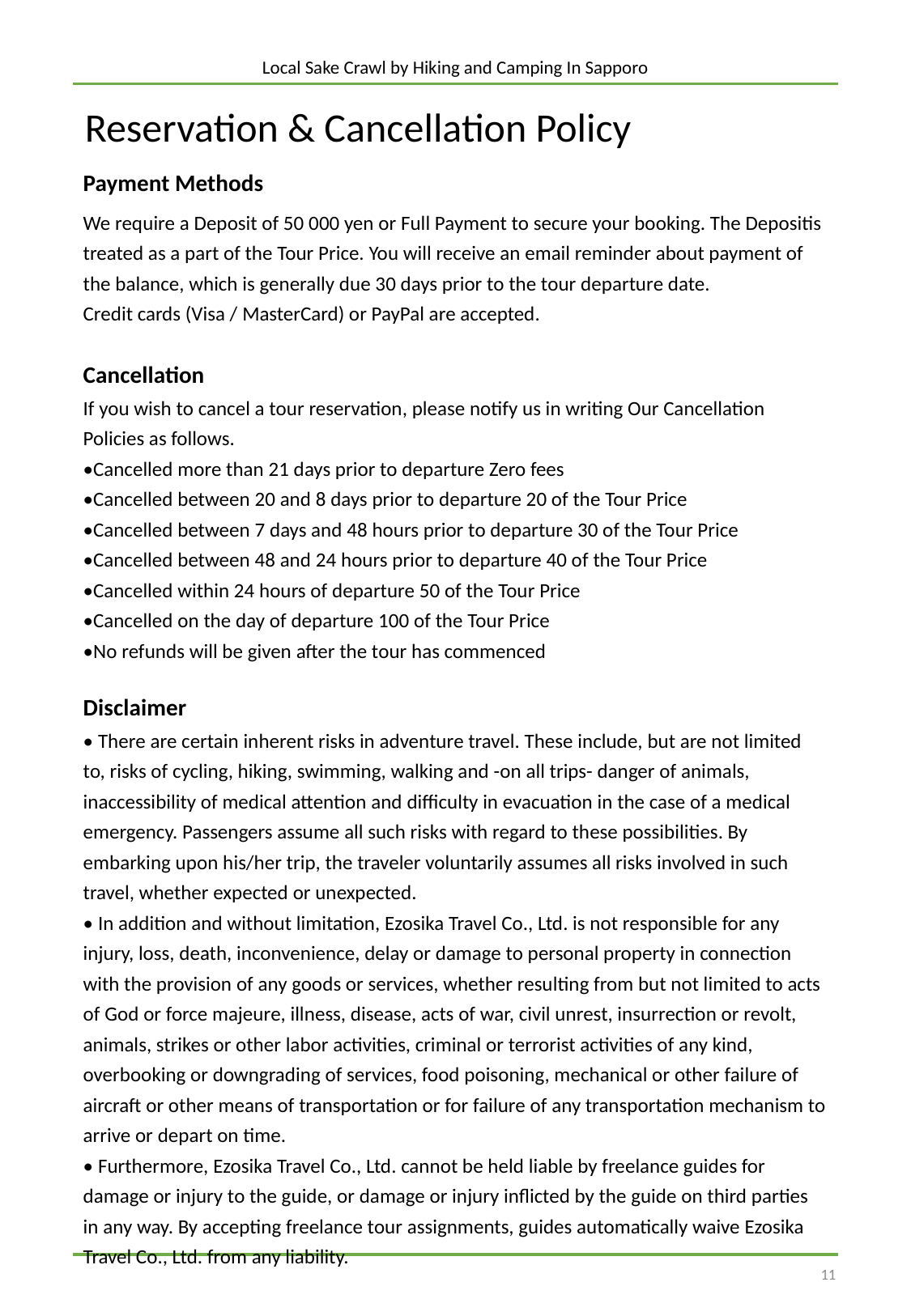

Local Sake Crawl by Hiking and Camping In Sapporo
Reservation & Cancellation Policy
Payment Methods
We require a Deposit of 50 000 yen or Full Payment to secure your booking. The Depositis treated as a part of the Tour Price. You will receive an email reminder about payment of the balance, which is generally due 30 days prior to the tour departure date.
Credit cards (Visa / MasterCard) or PayPal are accepted.

支払方法
支払い方法の一覧を記載（クレジットカード、PayPalなどの電子決済システム、電信送金）
取消条件
Cancellation
If you wish to cancel a tour reservation, please notify us in writing Our Cancellation Policies as follows.
•Cancelled more than 21 days prior to departure Zero fees
•Cancelled between 20 and 8 days prior to departure 20 of the Tour Price
•Cancelled between 7 days and 48 hours prior to departure 30 of the Tour Price
•Cancelled between 48 and 24 hours prior to departure 40 of the Tour Price
•Cancelled within 24 hours of departure 50 of the Tour Price
•Cancelled on the day of departure 100 of the Tour Price
•No refunds will be given after the tour has commenced
免責事項
Disclaimer
• There are certain inherent risks in adventure travel. These include, but are not limited to, risks of cycling, hiking, swimming, walking and -on all trips- danger of animals, inaccessibility of medical attention and difficulty in evacuation in the case of a medical emergency. Passengers assume all such risks with regard to these possibilities. By embarking upon his/her trip, the traveler voluntarily assumes all risks involved in such travel, whether expected or unexpected.
• In addition and without limitation, Ezosika Travel Co., Ltd. is not responsible for any injury, loss, death, inconvenience, delay or damage to personal property in connection with the provision of any goods or services, whether resulting from but not limited to acts of God or force majeure, illness, disease, acts of war, civil unrest, insurrection or revolt, animals, strikes or other labor activities, criminal or terrorist activities of any kind, overbooking or downgrading of services, food poisoning, mechanical or other failure of aircraft or other means of transportation or for failure of any transportation mechanism to arrive or depart on time.
• Furthermore, Ezosika Travel Co., Ltd. cannot be held liable by freelance guides for damage or injury to the guide, or damage or injury inflicted by the guide on third parties in any way. By accepting freelance tour assignments, guides automatically waive Ezosika Travel Co., Ltd. from any liability.
協力事業者
ツアー催行者・連絡先